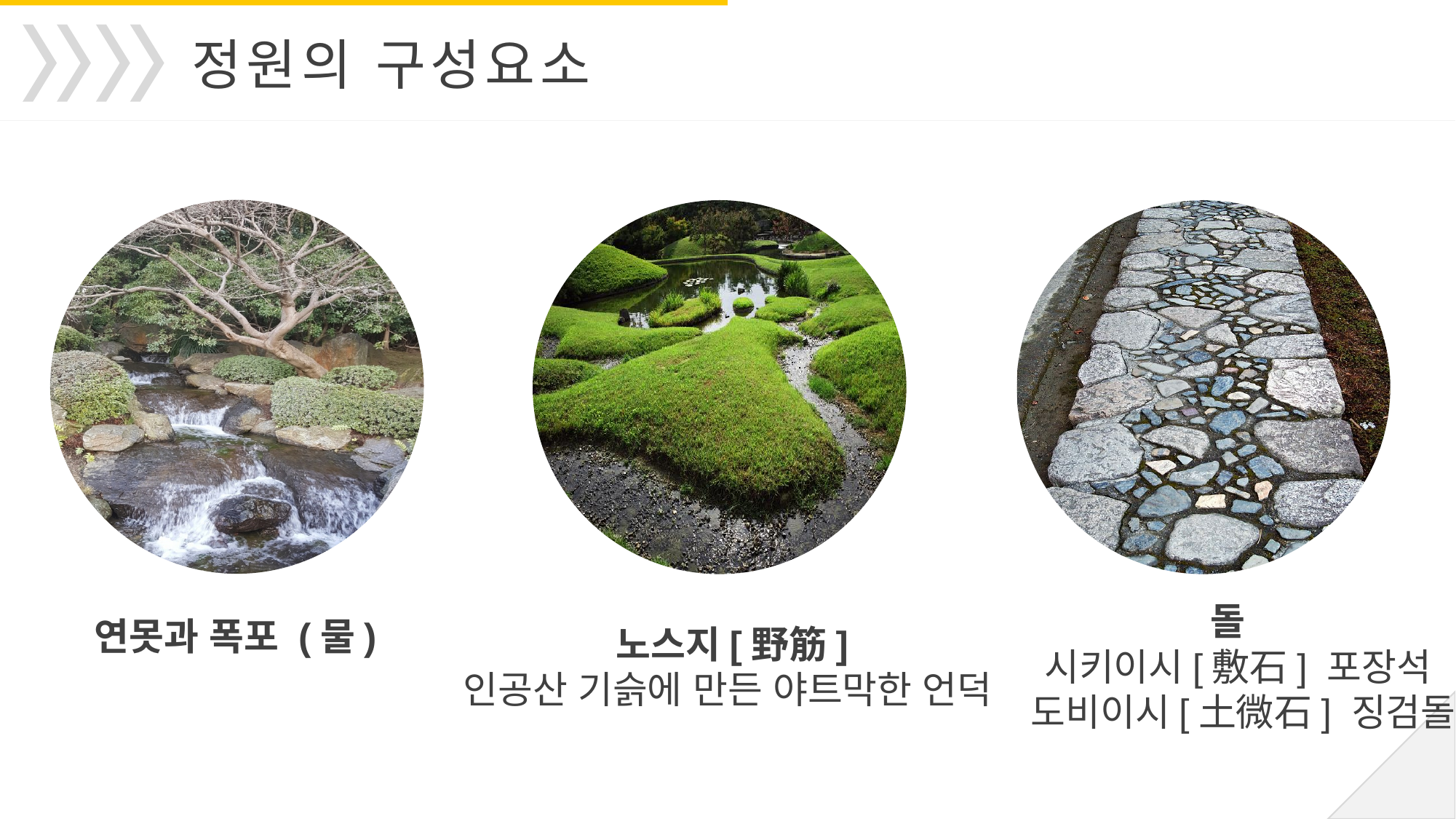

정원의 구성요소

돌
 시키이시[敷石] 포장석
  도비이시[土微石] 징검돌
연못과 폭포 (물)
 노스지[野筋]
인공산 기슭에 만든 야트막한 언덕